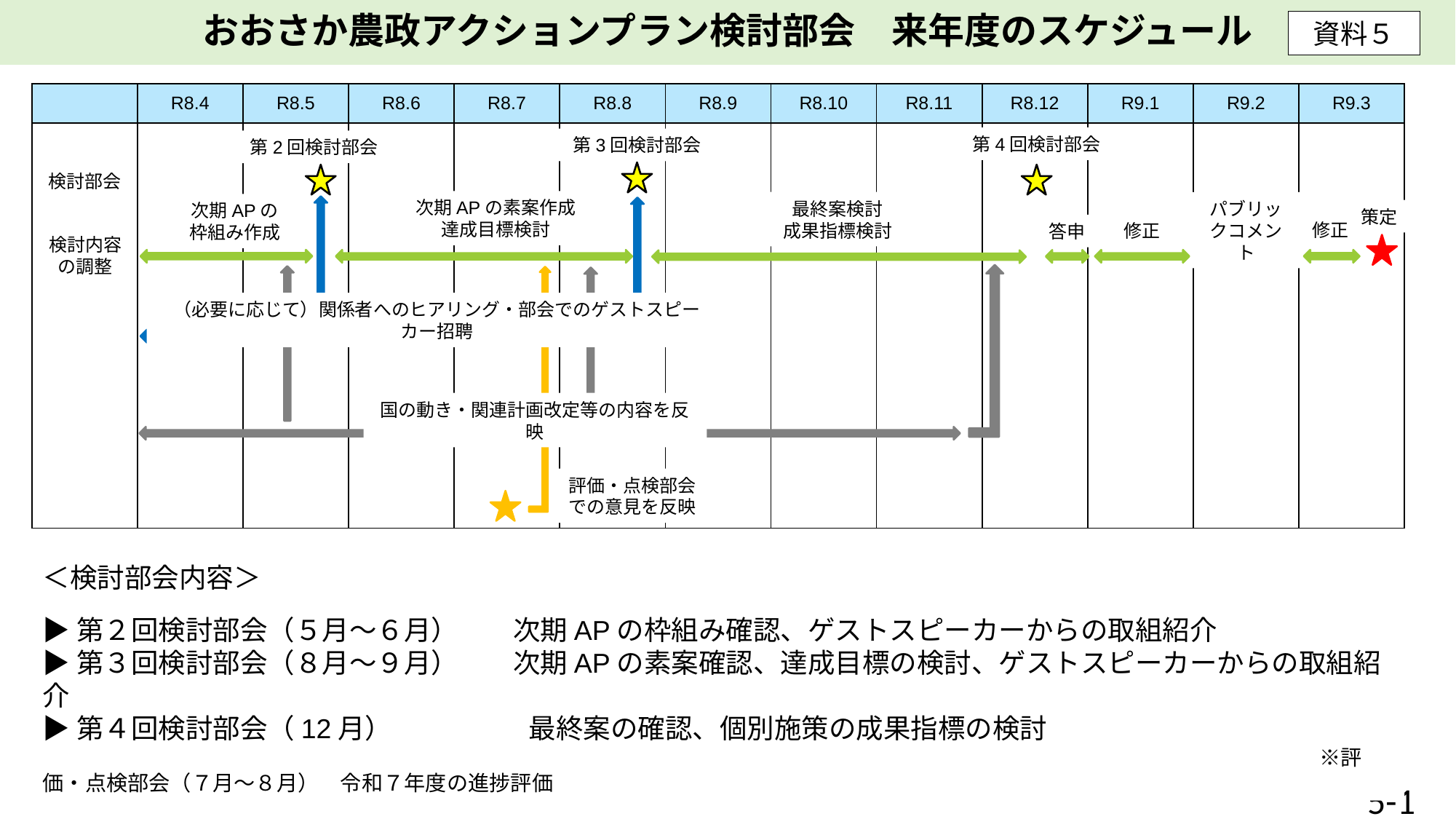

おおさか農政アクションプラン検討部会　来年度のスケジュール
資料５
|  | R8.4 | R8.5 | R8.6 | R8.7 | R8.8 | R8.9 | R8.10 | R8.11 | R8.12 | R9.1 | R9.2 | R9.3 |
| --- | --- | --- | --- | --- | --- | --- | --- | --- | --- | --- | --- | --- |
|  |  |  |  |  |  |  |  |  |  |  |  |  |
第4回検討部会
第3回検討部会
第2回検討部会

検討部会

次期APの素案作成
達成目標検討
最終案検討
成果指標検討
パブリックコメント
次期APの
枠組み作成

策定
修正
修正
答申
検討内容
の調整

（必要に応じて）関係者へのヒアリング・部会でのゲストスピーカー招聘

国の動き・関連計画改定等の内容を反映

評価・点検部会
での意見を反映

＜検討部会内容＞

▶第２回検討部会（５月～６月）　　次期APの枠組み確認、ゲストスピーカーからの取組紹介
▶第３回検討部会（８月～９月）　　次期APの素案確認、達成目標の検討、ゲストスピーカーからの取組紹介
▶第４回検討部会（12月）　　　　　最終案の確認、個別施策の成果指標の検討
　　　　　　　　　　　　　　　　　　　　　　　　　　　　　　　　　　　　　　　　　　　　　　　　　　　　　　　　　　　　※評価・点検部会（７月～８月）　令和７年度の進捗評価
5-1
【メモ】
・前頁の担い手施策で賄える面積の試算を示す？

・そのうえで残りの面積に対する方向性を記載？
　（集落営農組織支援、設立促進・受託サービス事業体支援、拡大推進など）

・既存の取組は記載する？
　（多面的機能支払、中山間地域直接支払、棚田保全活動など）
　　➡計画指導G、経営強化Gマターだが今後取組強化の方向性なのか？（議論したとして耐えられるのか）
　　　　また、農空間づくりプラットフォーム等の農に親しむ機会の提供に向けた取組をどう位置付け？
　　　　都市農業の多面的な機能としてはあるものの、施策としてどう効果を出せる？（人数議論はもうやめたいです）

・新たな保全モデルの検討を進めていくうえでの意見をいただく場とするのか、何か具体策を出せるのか